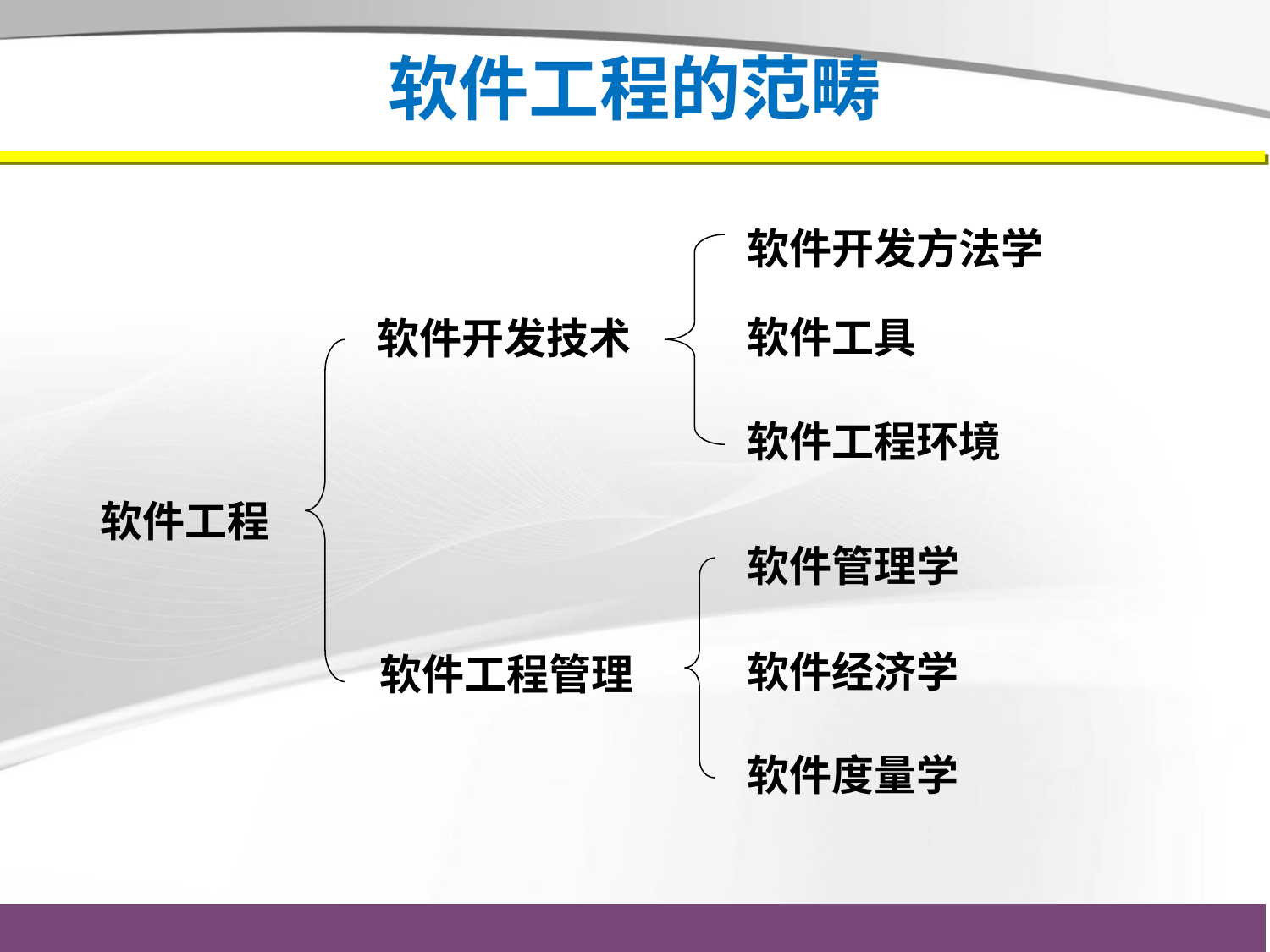

# 软件工程的范畴
软件开发方法学

软件工具
软件开发技术

软件工程环境
软件工程
软件管理学

软件经济学
软件工程管理
软件度量学